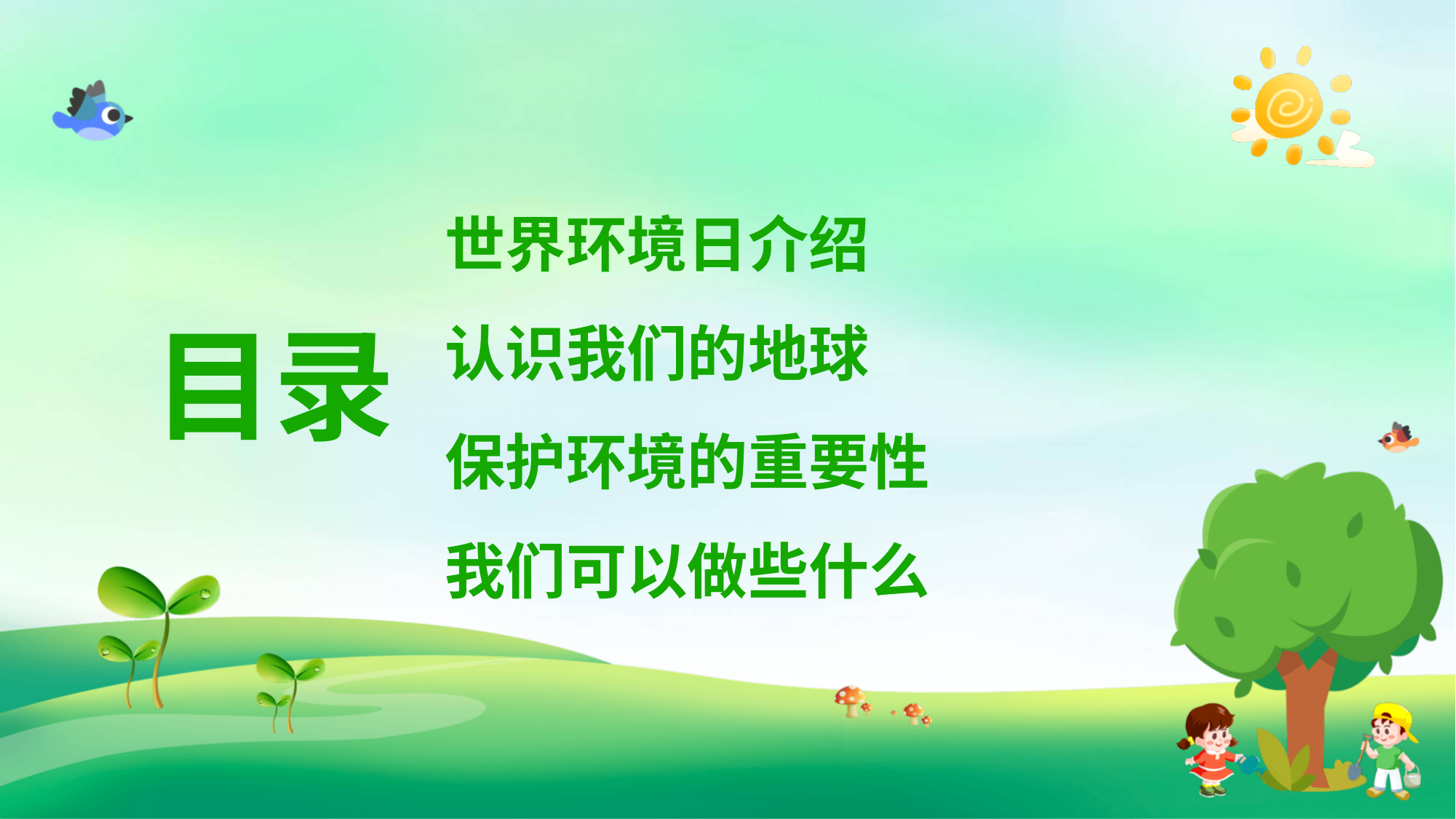

世界环境日介绍
认识我们的地球
保护环境的重要性
我们可以做些什么
目录